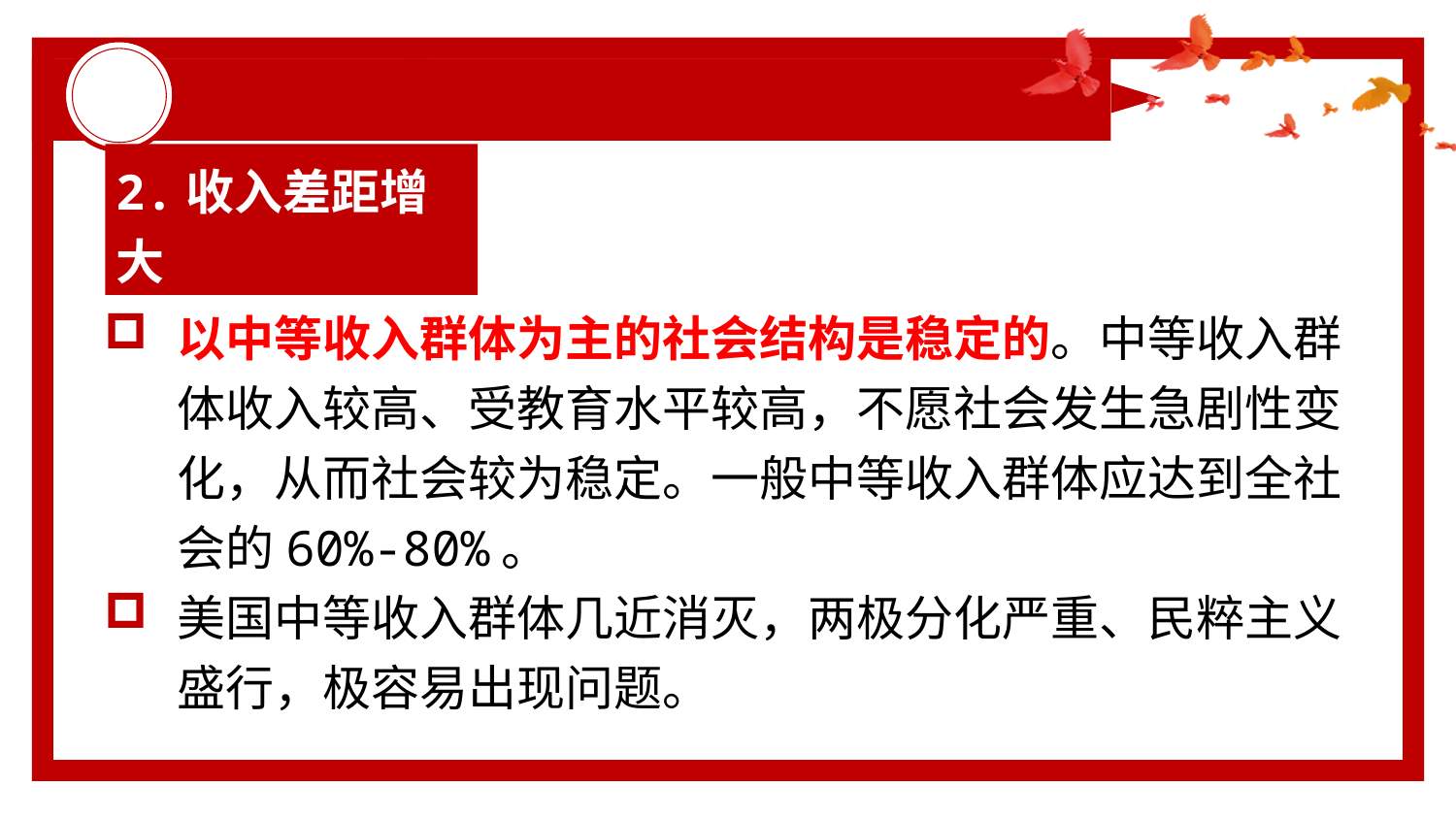

2.收入差距增大
以中等收入群体为主的社会结构是稳定的。中等收入群体收入较高、受教育水平较高，不愿社会发生急剧性变化，从而社会较为稳定。一般中等收入群体应达到全社会的60%-80%。
美国中等收入群体几近消灭，两极分化严重、民粹主义盛行，极容易出现问题。